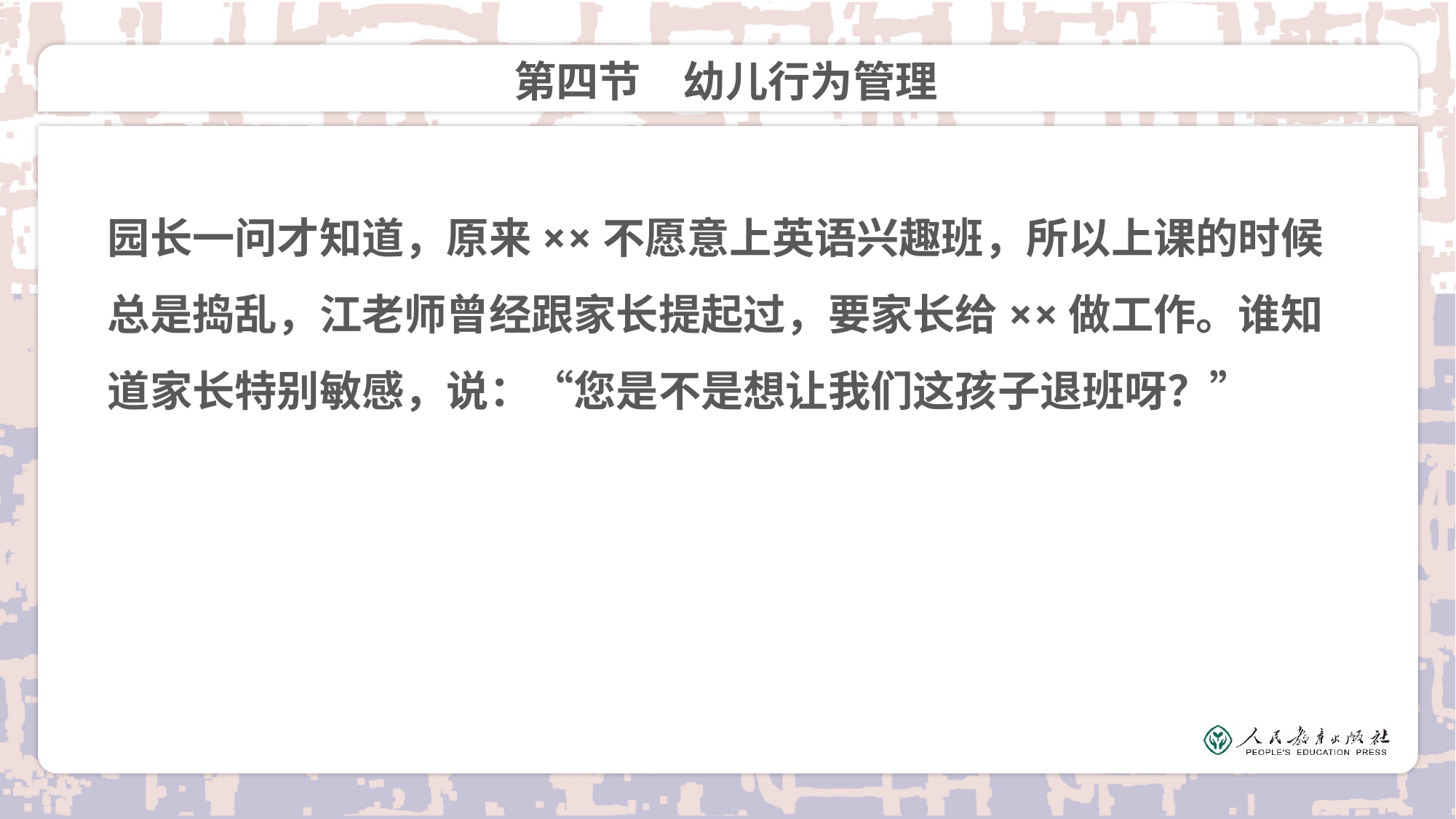

# 第四节　幼儿行为管理
园长一问才知道，原来××不愿意上英语兴趣班，所以上课的时候总是捣乱，江老师曾经跟家长提起过，要家长给××做工作。谁知道家长特别敏感，说：“您是不是想让我们这孩子退班呀？”